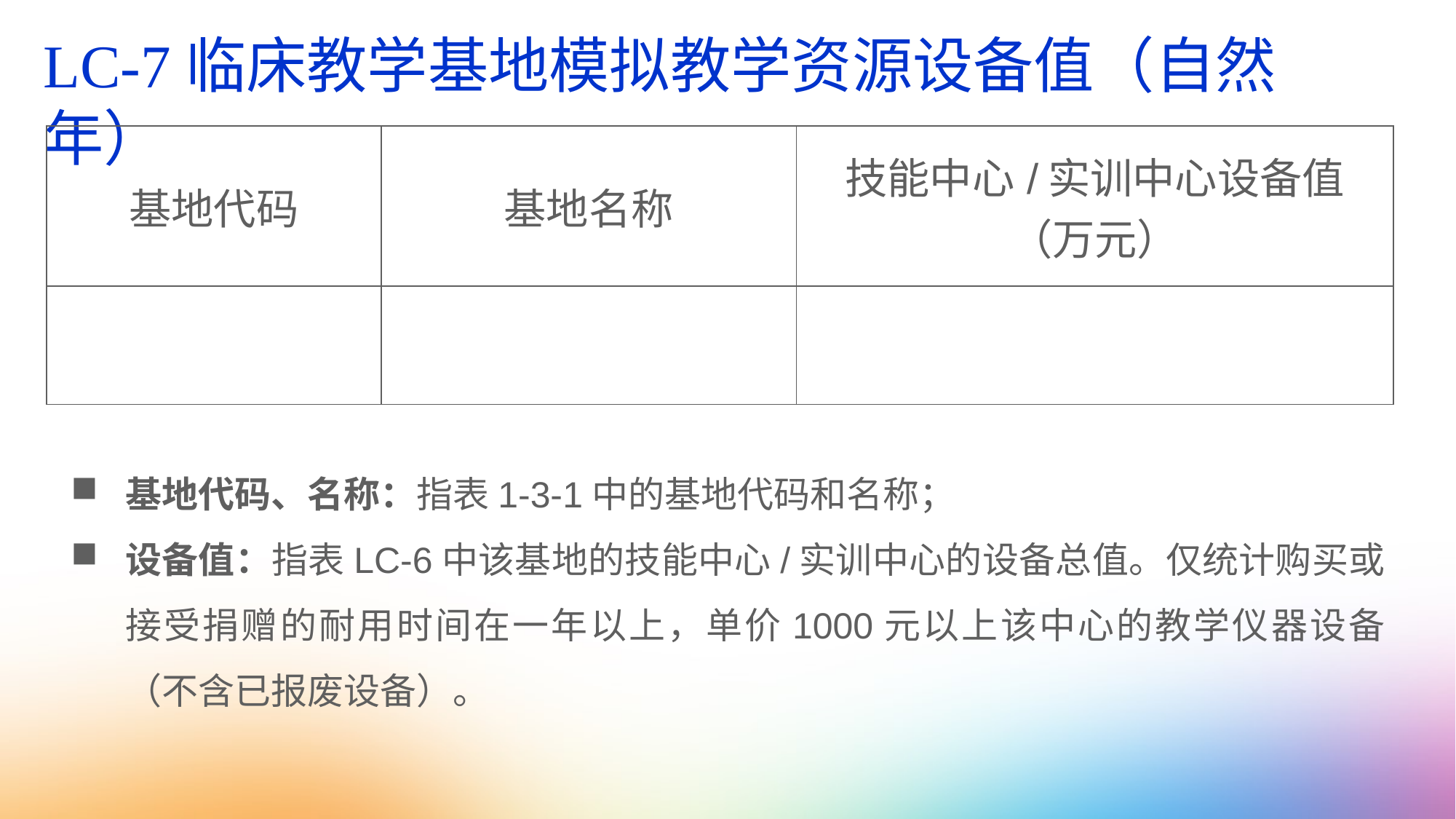

LC-7临床教学基地模拟教学资源设备值（自然年）
| 基地代码 | 基地名称 | 技能中心/实训中心设备值 （万元） |
| --- | --- | --- |
|  |  |  |
基地代码、名称：指表1-3-1中的基地代码和名称；
设备值：指表LC-6中该基地的技能中心/实训中心的设备总值。仅统计购买或接受捐赠的耐用时间在一年以上，单价1000元以上该中心的教学仪器设备（不含已报废设备）。